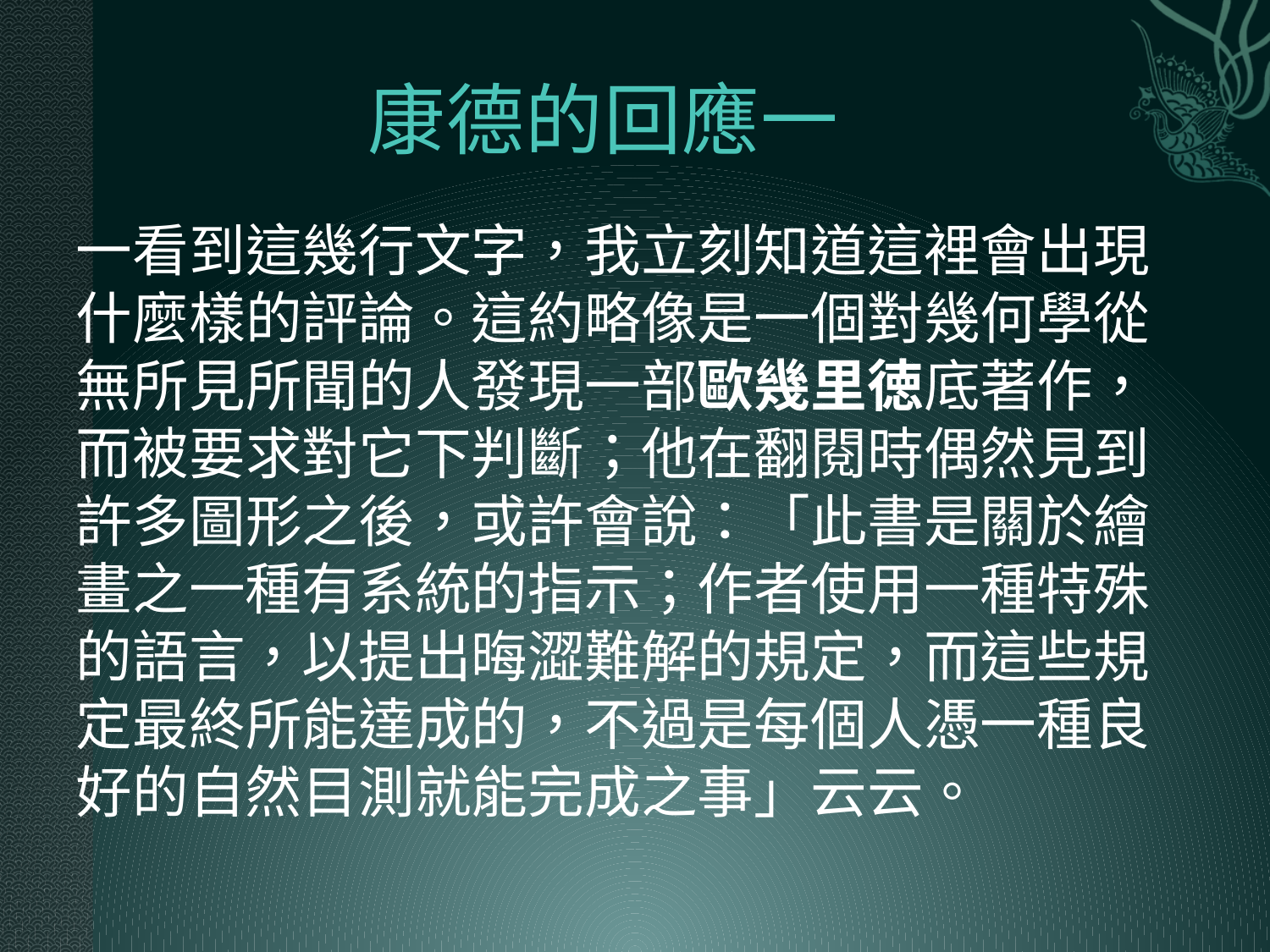

# 康德的回應一
一看到這幾行文字，我立刻知道這裡會出現什麼樣的評論。這約略像是一個對幾何學從無所見所聞的人發現一部歐幾里徳底著作，而被要求對它下判斷；他在翻閱時偶然見到許多圖形之後，或許會說：「此書是關於繪畫之一種有系統的指示；作者使用一種特殊的語言，以提出晦澀難解的規定，而這些規定最終所能達成的，不過是每個人憑一種良好的自然目測就能完成之事」云云。